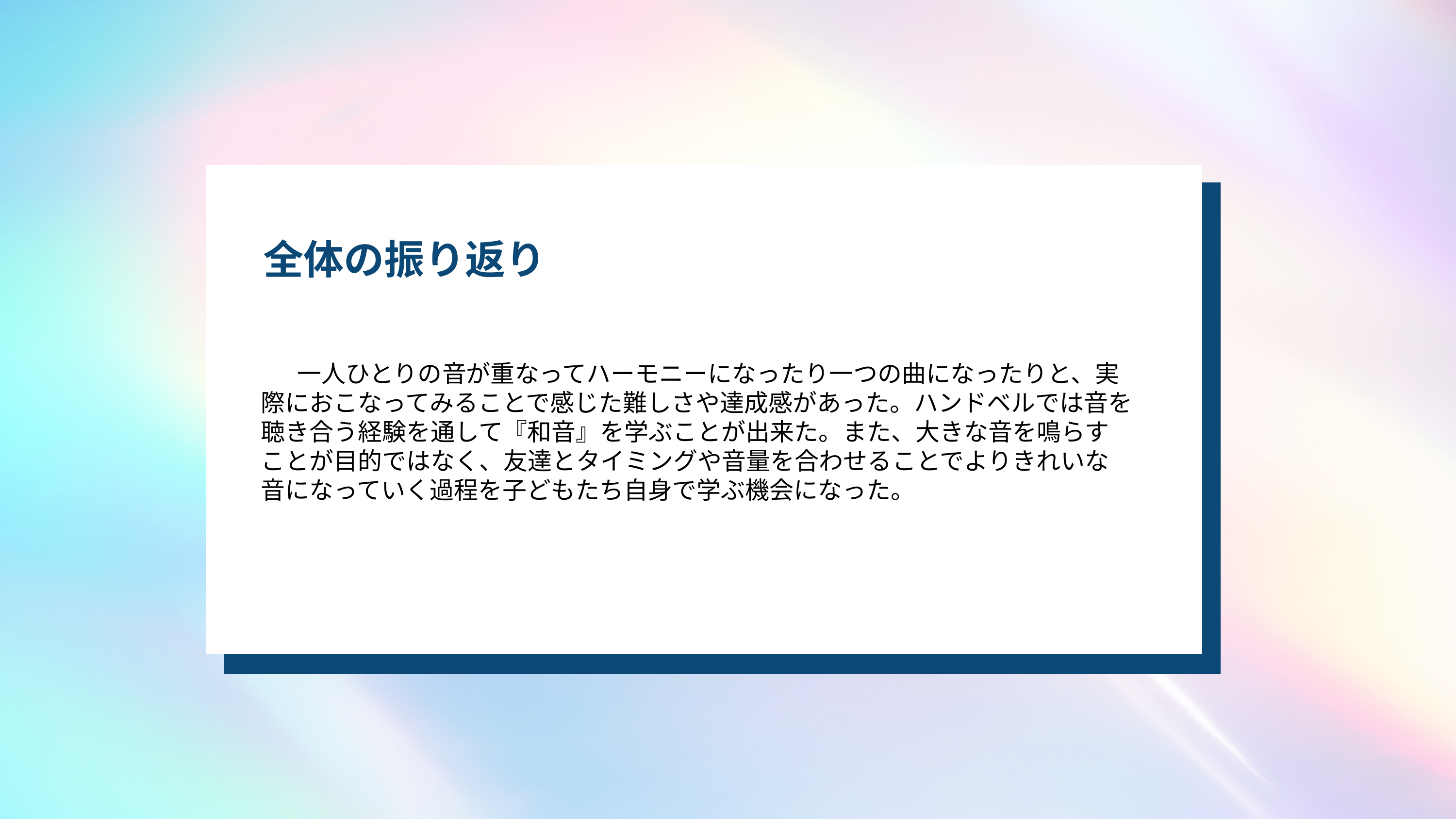

全体の振り返り
　　一人ひとりの音が重なってハーモニーになったり一つの曲になったりと、実際におこなってみることで感じた難しさや達成感があった。ハンドベルでは音を
聴き合う経験を通して『和音』を学ぶことが出来た。また、大きな音を鳴らす
ことが目的ではなく、友達とタイミングや音量を合わせることでよりきれいな
音になっていく過程を子どもたち自身で学ぶ機会になった。